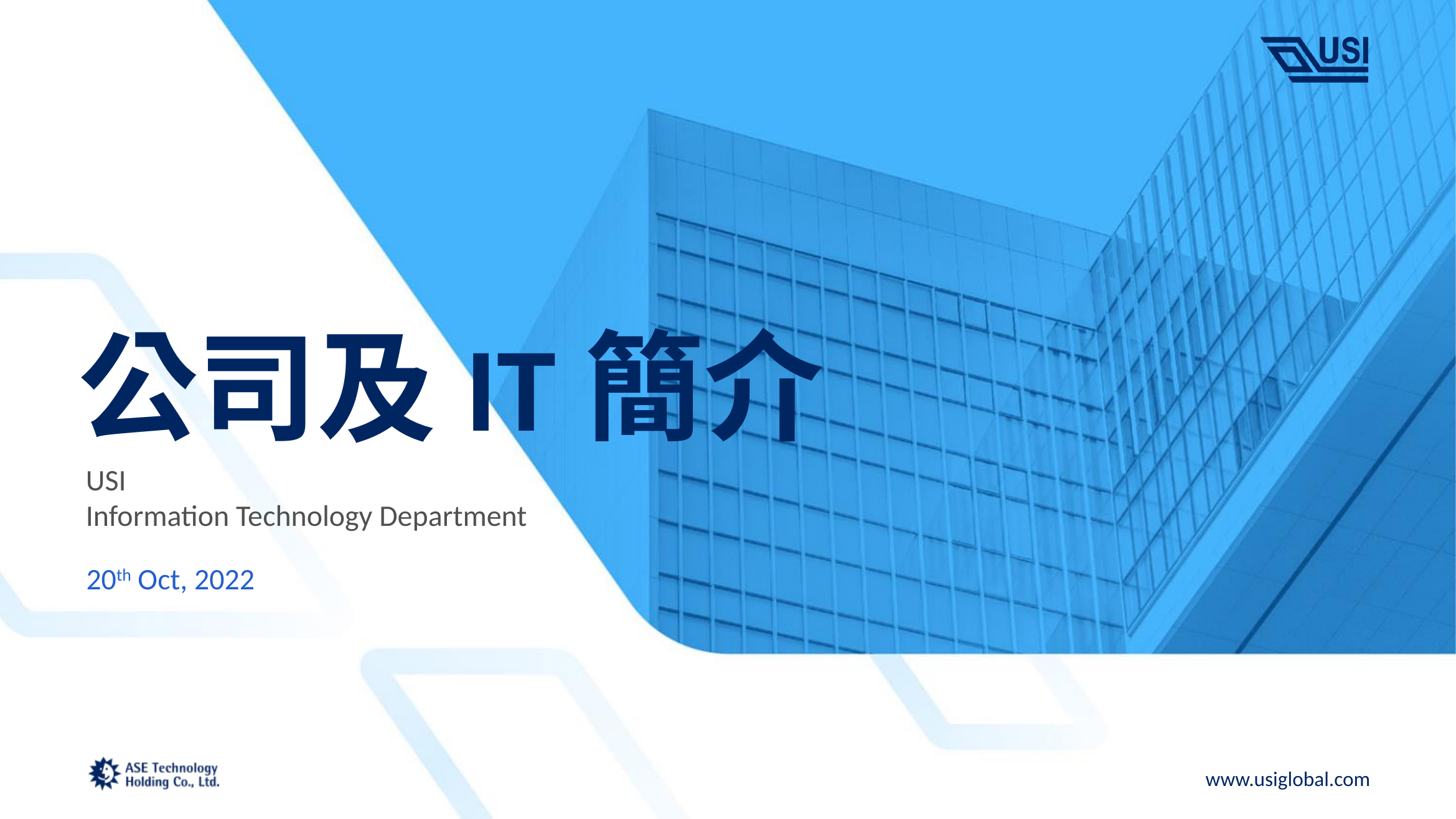

# 公司及IT簡介
USI
Information Technology Department

20th Oct, 2022